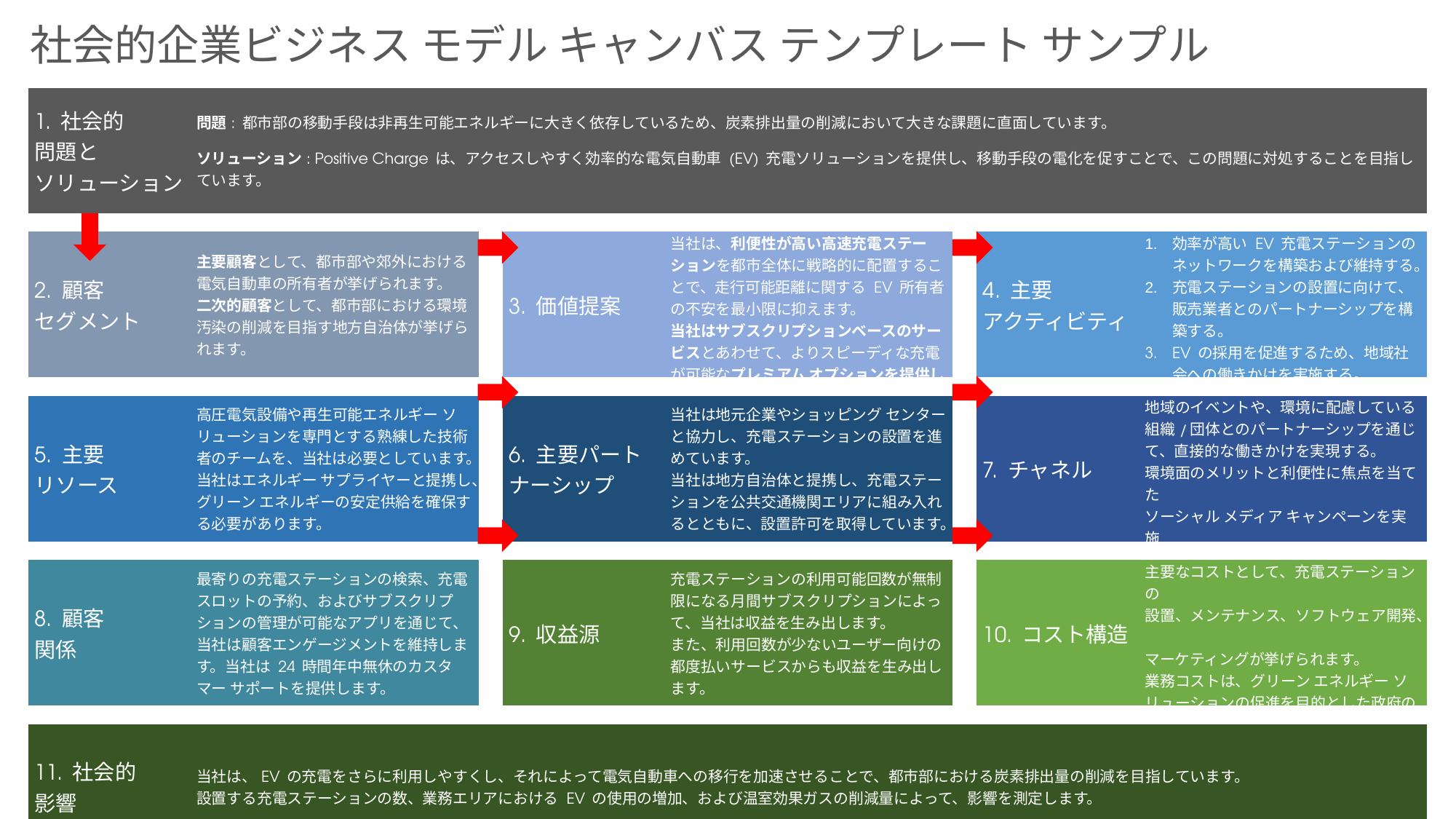

社会的企業ビジネス モデル キャンバス テンプレート サンプル
| 1. 社会的 問題と ソリューション | 問題: 都市部の移動手段は非再生可能エネルギーに大きく依存しているため、炭素排出量の削減において大きな課題に直面しています。 ソリューション: Positive Charge は、アクセスしやすく効率的な電気自動車 (EV) 充電ソリューションを提供し、移動手段の電化を促すことで、この問題に対処することを目指しています。 |  |  |  |  |  |  |
| --- | --- | --- | --- | --- | --- | --- | --- |
|  |  |  |  |  |  |  |  |
| 2. 顧客 セグメント | 主要顧客として、都市部や郊外における 電気自動車の所有者が挙げられます。 二次的顧客として、都市部における環境汚染の削減を目指す地方自治体が挙げられます。 |  | 3. 価値提案 | 当社は、利便性が高い高速充電ステーションを都市全体に戦略的に配置することで、走行可能距離に関する EV 所有者の不安を最小限に抑えます。 当社はサブスクリプションベースのサービスとあわせて、よりスピーディな充電が可能なプレミアム オプションを提供します。 |  | 4. 主要 アクティビティ | 効率が高い EV 充電ステーションの ネットワークを構築および維持する。 充電ステーションの設置に向けて、 販売業者とのパートナーシップを構築する。 EV の採用を促進するため、地域社会への働きかけを実施する。 |
|  |  |  |  |  |  |  |  |
| 5. 主要 リソース | 高圧電気設備や再生可能エネルギー ソリューションを専門とする熟練した技術者のチームを、当社は必要としています。 当社はエネルギー サプライヤーと提携し、グリーン エネルギーの安定供給を確保する必要があります。 |  | 6. 主要パート ナーシップ | 当社は地元企業やショッピング センターと協力し、充電ステーションの設置を進めています。 当社は地方自治体と提携し、充電ステーションを公共交通機関エリアに組み入れるとともに、設置許可を取得しています。 |  | 7. チャネル | 地域のイベントや、環境に配慮している 組織/団体とのパートナーシップを通じて、直接的な働きかけを実現する。 環境面のメリットと利便性に焦点を当てた ソーシャル メディア キャンペーンを実施 する。 |
|  |  |  |  |  |  |  |  |
| 8. 顧客 関係 | 最寄りの充電ステーションの検索、充電スロットの予約、およびサブスクリプションの管理が可能なアプリを通じて、当社は顧客エンゲージメントを維持します。当社は 24 時間年中無休のカスタマー サポートを提供します。 |  | 9. 収益源 | 充電ステーションの利用可能回数が無制限になる月間サブスクリプションによって、当社は収益を生み出します。 また、利用回数が少ないユーザー向けの都度払いサービスからも収益を生み出します。 |  | 10. コスト構造 | 主要なコストとして、充電ステーションの 設置、メンテナンス、ソフトウェア開発、 マーケティングが挙げられます。 業務コストは、グリーン エネルギー ソリューションの促進を目的とした政府の助成金や報奨金よって一部相殺されます。 |
|  |  |  |  |  |  |  |  |
| 11. 社会的 影響 | 当社は、EV の充電をさらに利用しやすくし、それによって電気自動車への移行を加速させることで、都市部における炭素排出量の削減を目指しています。 設置する充電ステーションの数、業務エリアにおける EV の使用の増加、および温室効果ガスの削減量によって、影響を測定します。 |  |  |  |  |  |  |